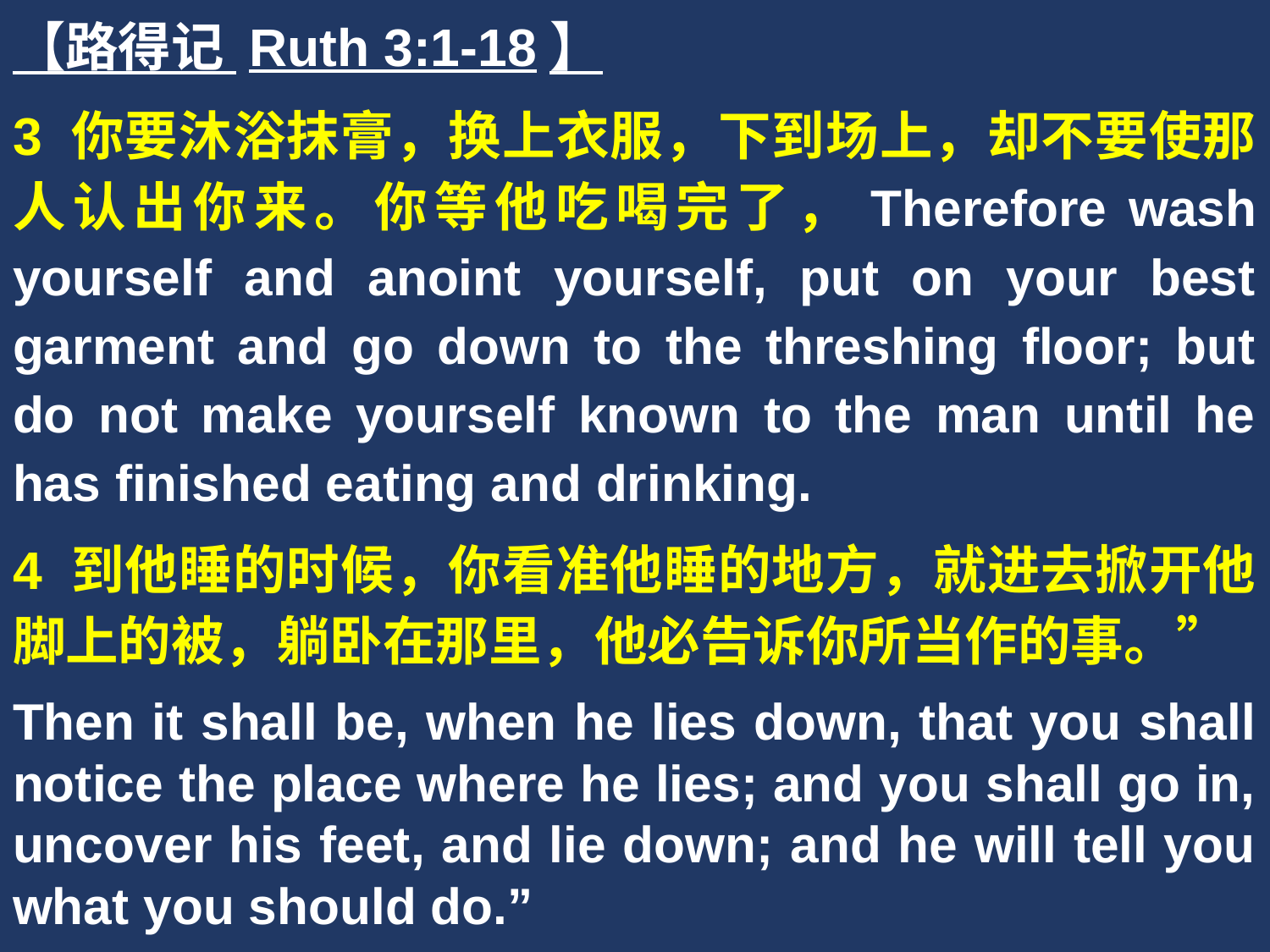

【路得记 Ruth 3:1-18】
3 你要沐浴抹膏，换上衣服，下到场上，却不要使那人认出你来。你等他吃喝完了，Therefore wash yourself and anoint yourself, put on your best garment and go down to the threshing floor; but do not make yourself known to the man until he has finished eating and drinking.
4 到他睡的时候，你看准他睡的地方，就进去掀开他脚上的被，躺卧在那里，他必告诉你所当作的事。”
Then it shall be, when he lies down, that you shall notice the place where he lies; and you shall go in, uncover his feet, and lie down; and he will tell you what you should do.”